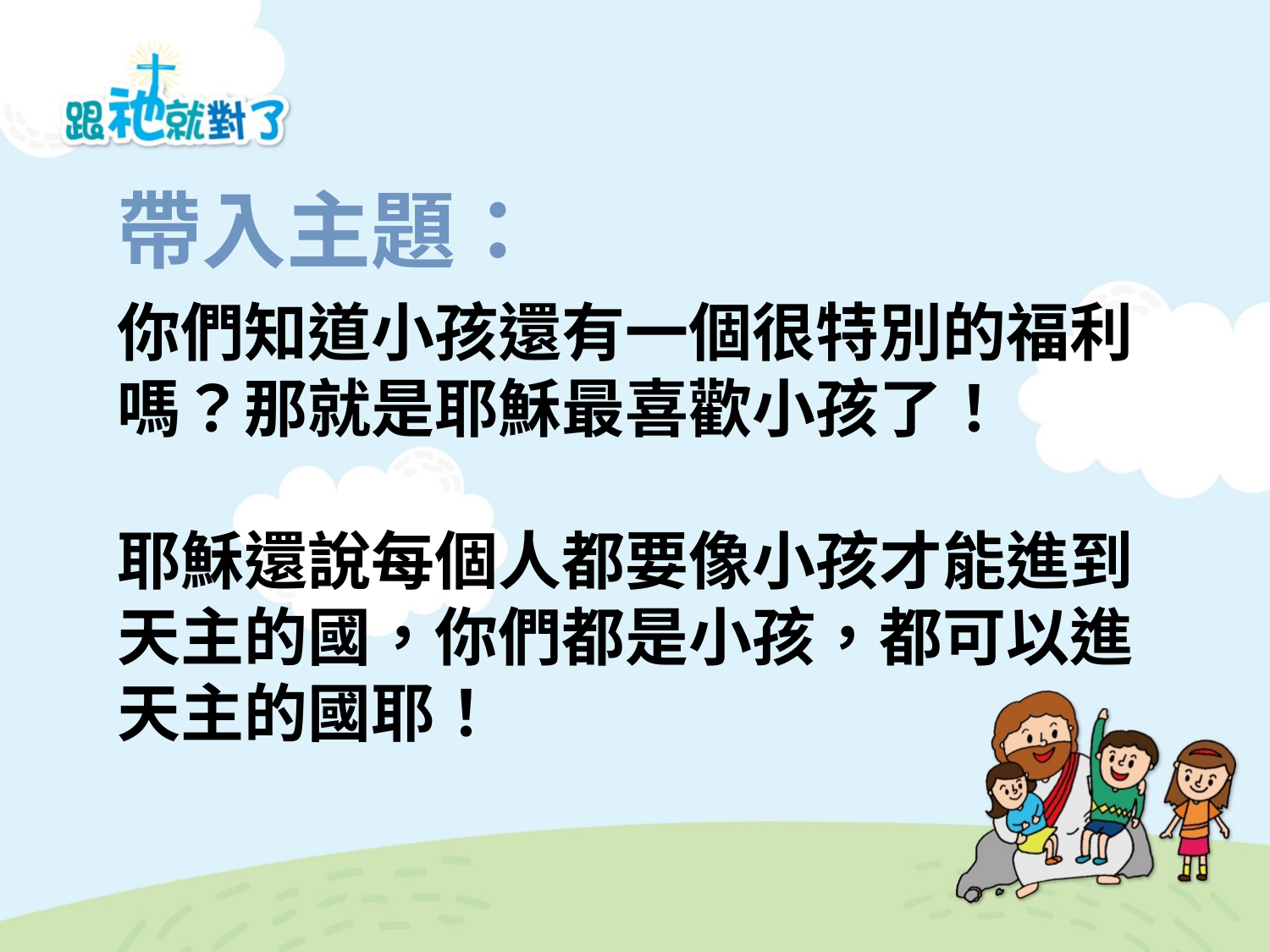

帶入主題：
你們知道小孩還有一個很特別的福利嗎？那就是耶穌最喜歡小孩了！

耶穌還說每個人都要像小孩才能進到天主的國，你們都是小孩，都可以進天主的國耶！